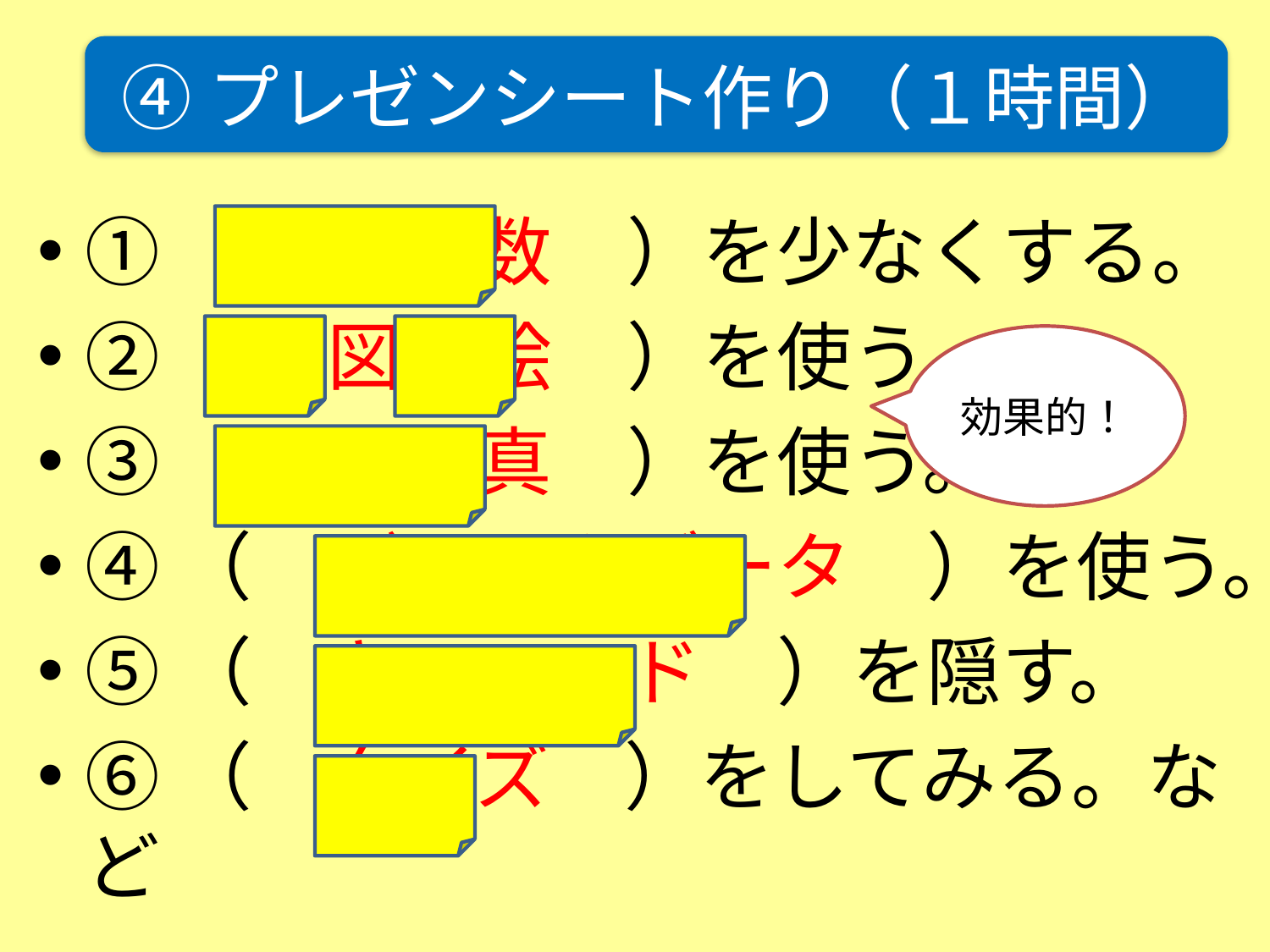

④プレゼンシート作り（１時間）
①（　文字数　）を少なくする。
②（　図や絵　）を使う。
③（　写　真　）を使う。
④（　グラフやデータ　）を使う。
⑤（　キーワード　）を隠す。
⑥（　クイズ　）をしてみる。など

効果的！